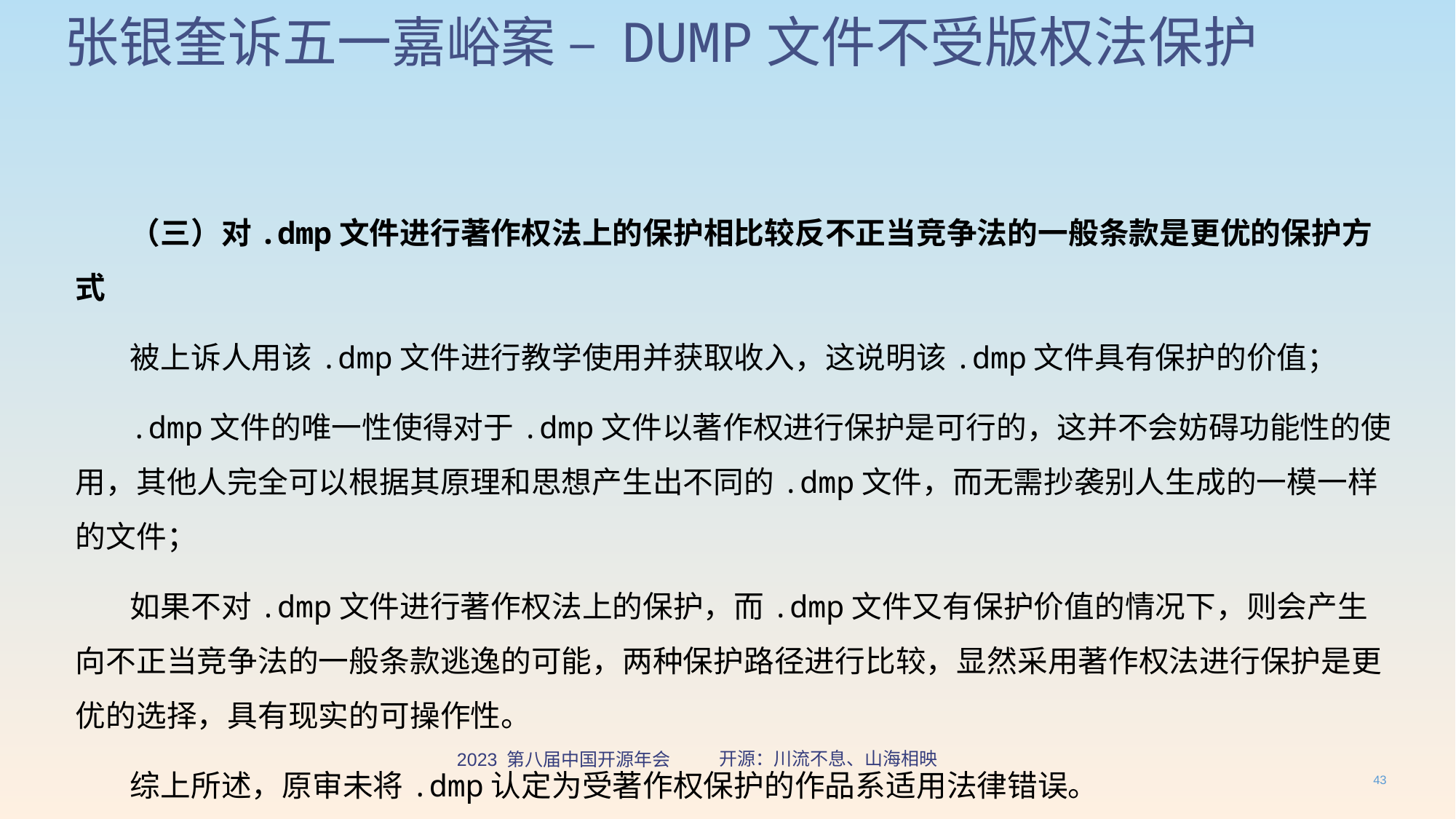

# 张银奎诉五一嘉峪案 – DUMP文件不受版权法保护
（三）对.dmp文件进行著作权法上的保护相比较反不正当竞争法的一般条款是更优的保护方式
被上诉人用该.dmp文件进行教学使用并获取收入，这说明该.dmp文件具有保护的价值；
.dmp文件的唯一性使得对于.dmp文件以著作权进行保护是可行的，这并不会妨碍功能性的使用，其他人完全可以根据其原理和思想产生出不同的.dmp文件，而无需抄袭别人生成的一模一样的文件；
如果不对.dmp文件进行著作权法上的保护，而.dmp文件又有保护价值的情况下，则会产生向不正当竞争法的一般条款逃逸的可能，两种保护路径进行比较，显然采用著作权法进行保护是更优的选择，具有现实的可操作性。
综上所述，原审未将.dmp认定为受著作权保护的作品系适用法律错误。
43